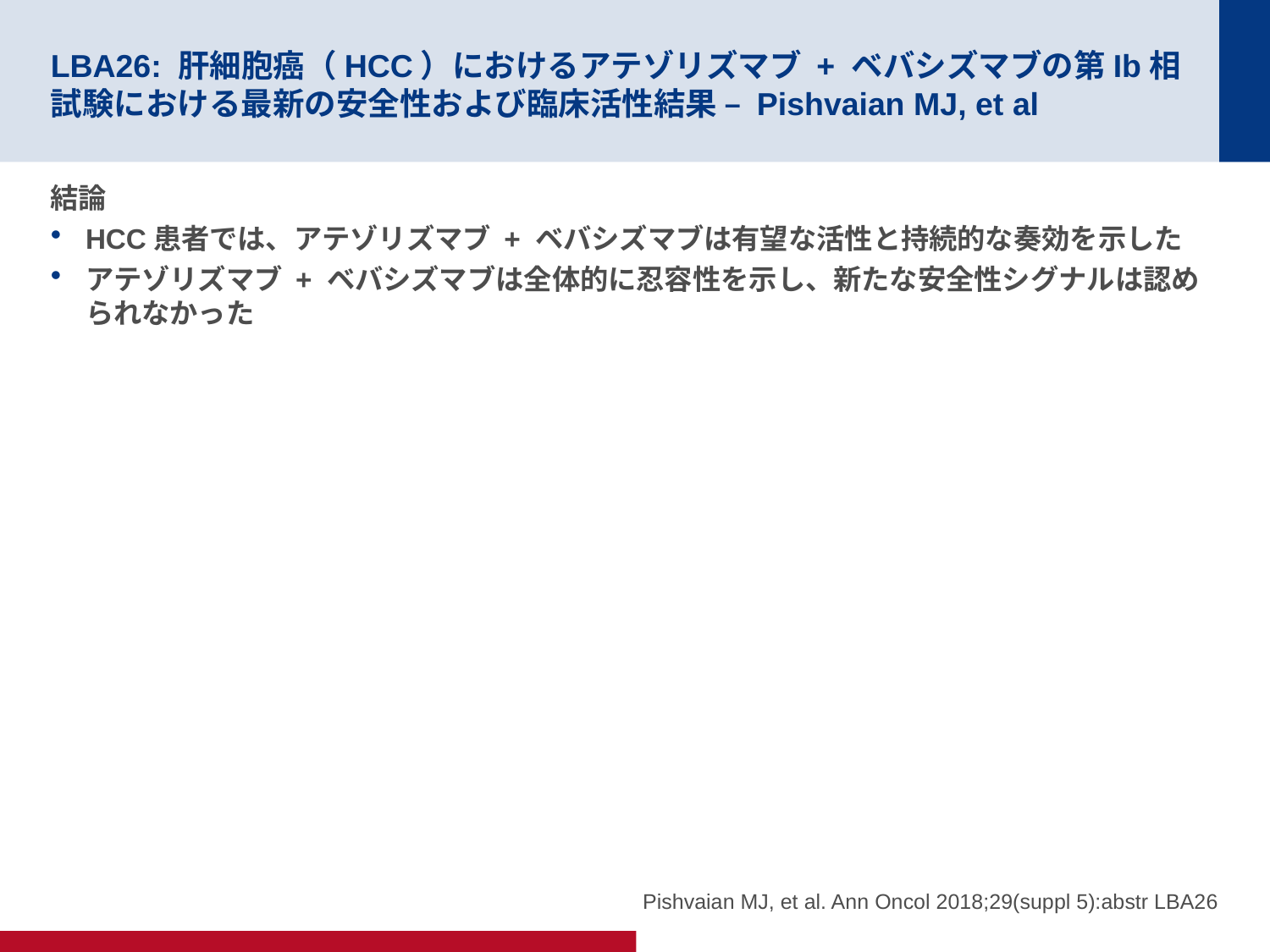

# LBA26: 肝細胞癌（HCC）におけるアテゾリズマブ + ベバシズマブの第Ib相試験における最新の安全性および臨床活性結果 – Pishvaian MJ, et al
結論
HCC患者では、アテゾリズマブ + ベバシズマブは有望な活性と持続的な奏効を示した
アテゾリズマブ + ベバシズマブは全体的に忍容性を示し、新たな安全性シグナルは認められなかった
Pishvaian MJ, et al. Ann Oncol 2018;29(suppl 5):abstr LBA26